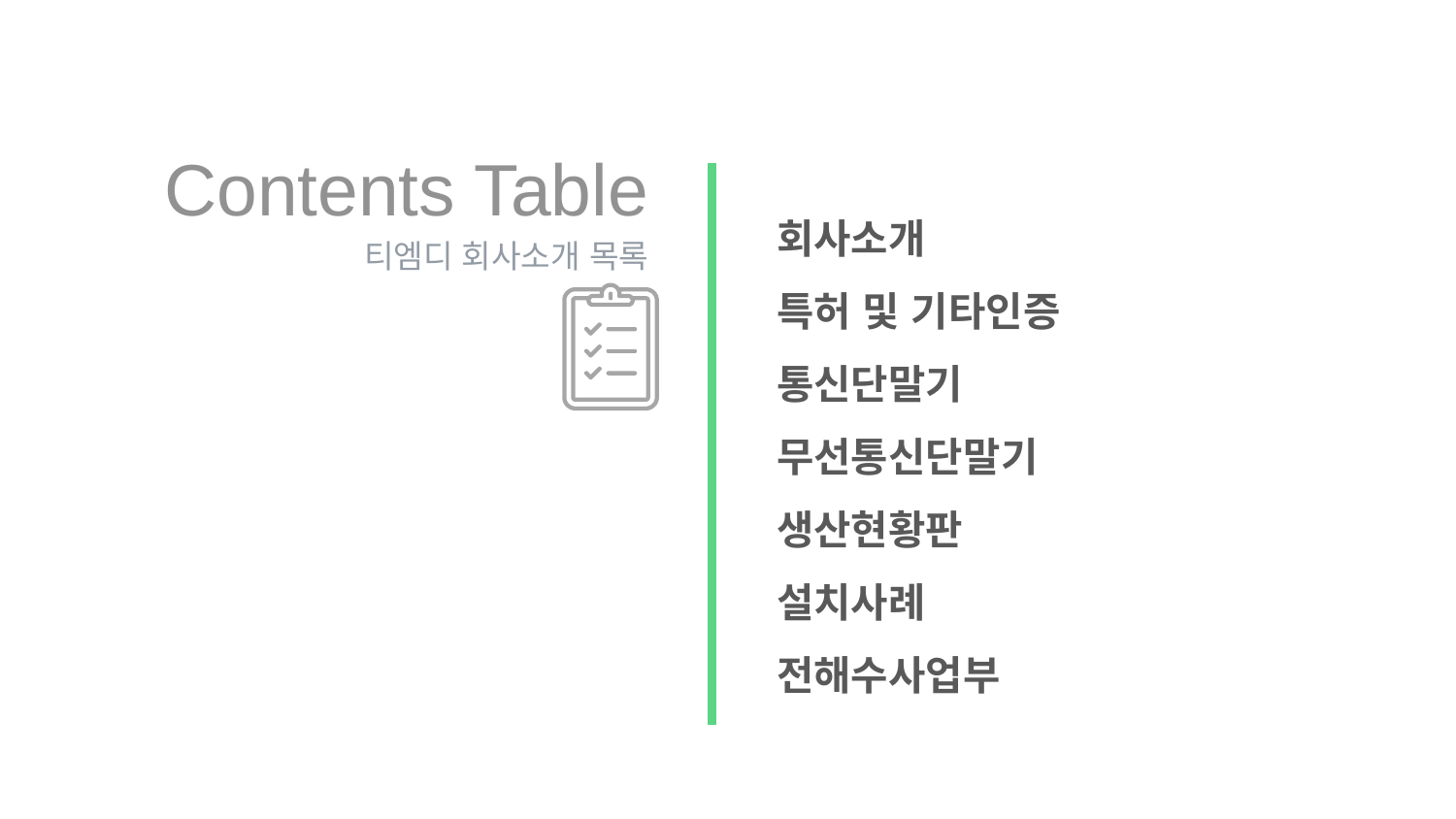

Contents Table
티엠디 회사소개 목록

회사소개
특허 및 기타인증
통신단말기
무선통신단말기
생산현황판
설치사례
전해수사업부